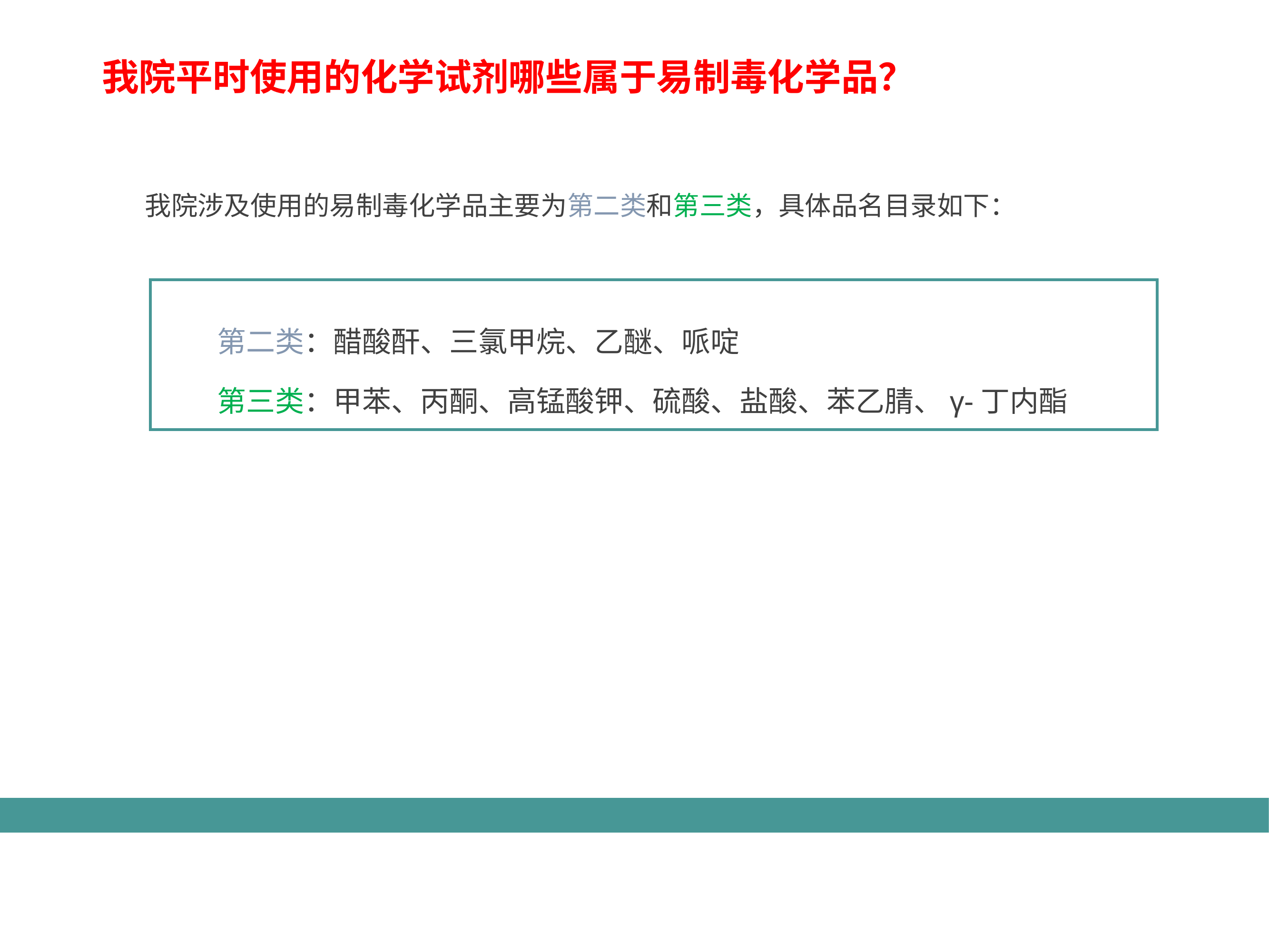

我院平时使用的化学试剂哪些属于易制毒化学品？
我院涉及使用的易制毒化学品主要为第二类和第三类，具体品名目录如下：

第二类：醋酸酐、三氯甲烷、乙醚、哌啶
第三类：甲苯、丙酮、高锰酸钾、硫酸、盐酸、苯乙腈、γ-丁内酯